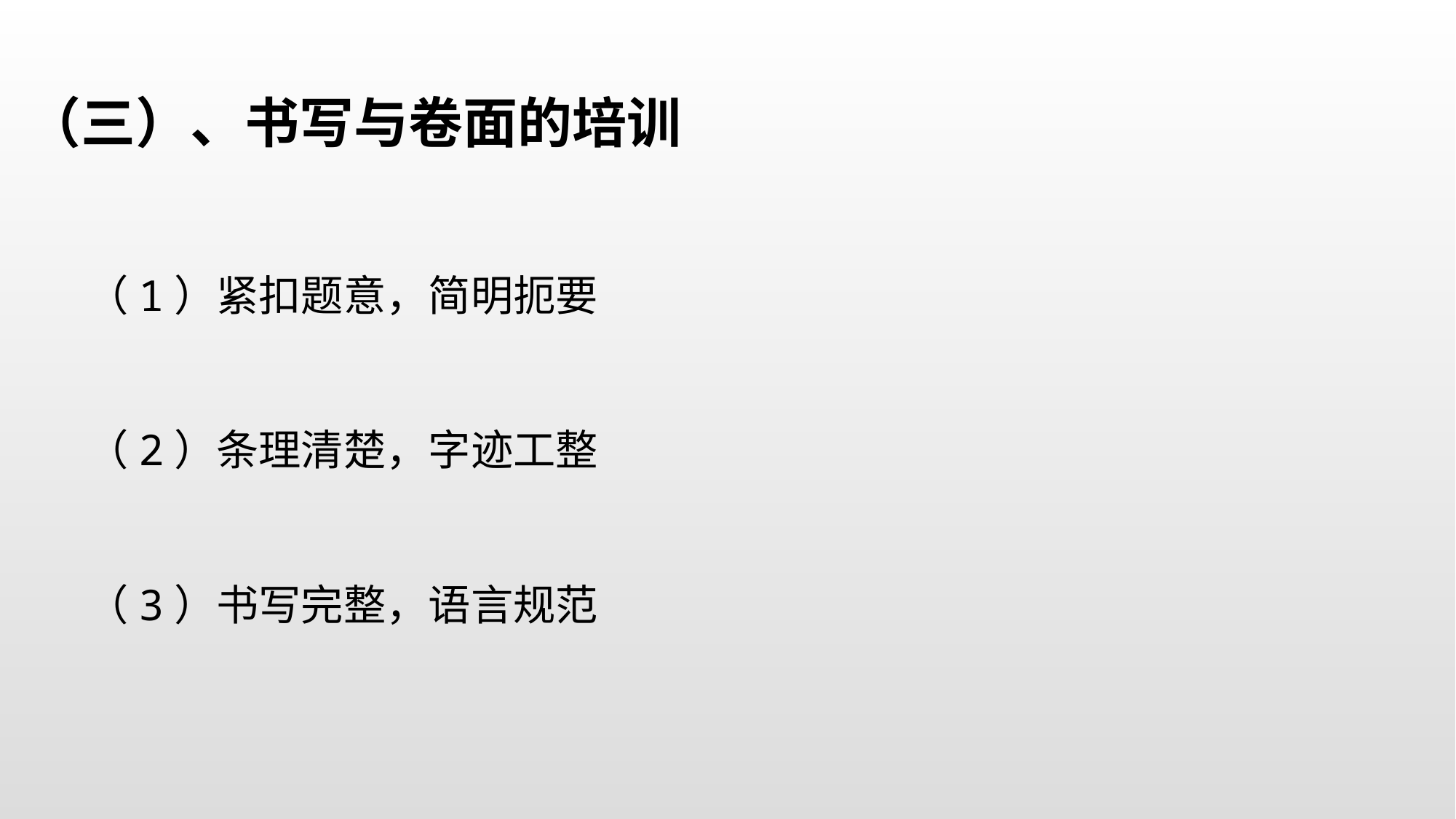

（三）、书写与卷面的培训
（1）紧扣题意，简明扼要

（2）条理清楚，字迹工整

（3）书写完整，语言规范